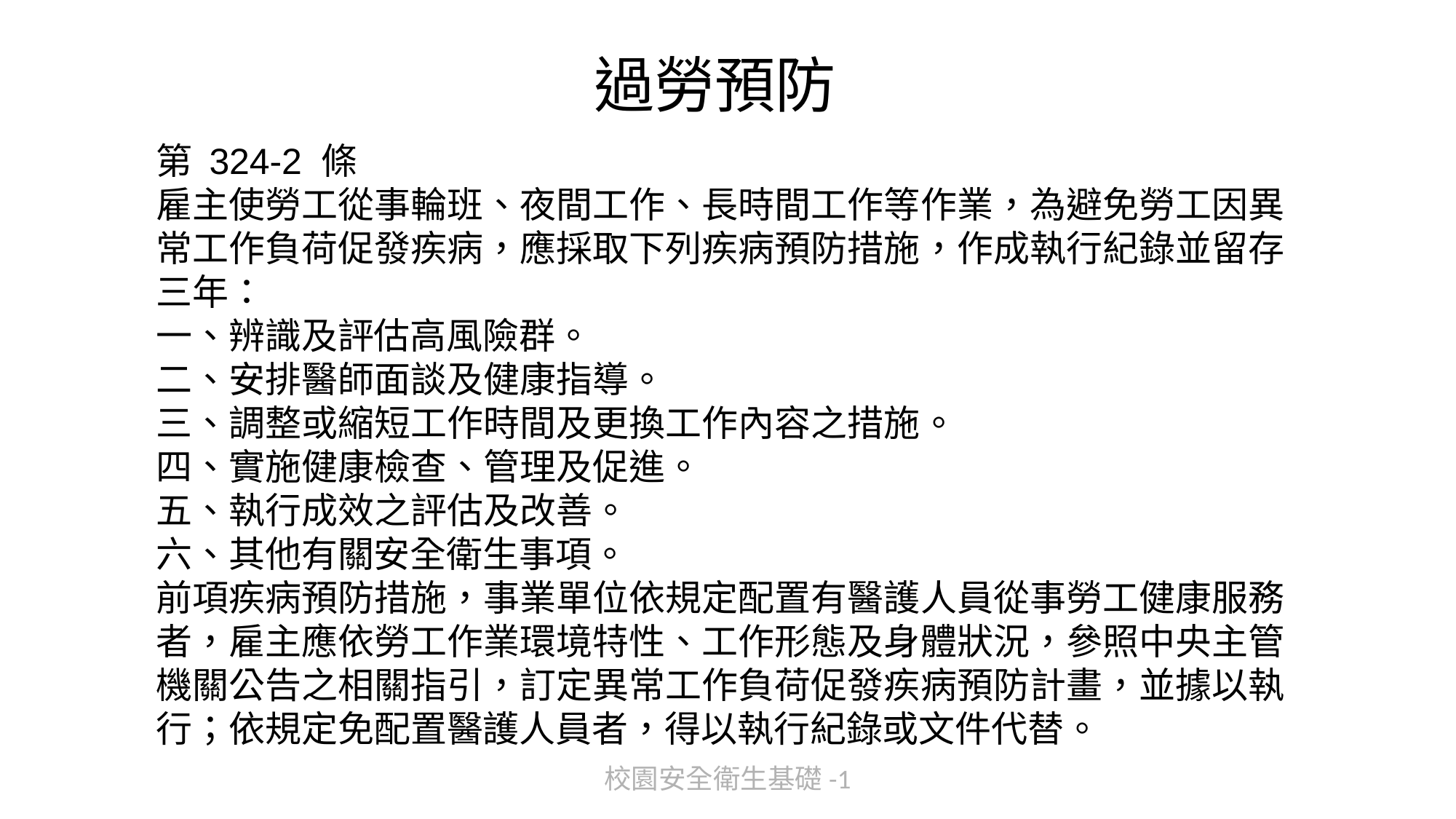

# 過勞預防
第 324-2 條
雇主使勞工從事輪班、夜間工作、長時間工作等作業，為避免勞工因異常工作負荷促發疾病，應採取下列疾病預防措施，作成執行紀錄並留存三年：
一、辨識及評估高風險群。
二、安排醫師面談及健康指導。
三、調整或縮短工作時間及更換工作內容之措施。
四、實施健康檢查、管理及促進。
五、執行成效之評估及改善。
六、其他有關安全衛生事項。
前項疾病預防措施，事業單位依規定配置有醫護人員從事勞工健康服務者，雇主應依勞工作業環境特性、工作形態及身體狀況，參照中央主管機關公告之相關指引，訂定異常工作負荷促發疾病預防計畫，並據以執行；依規定免配置醫護人員者，得以執行紀錄或文件代替。
校園安全衛生基礎-1
28